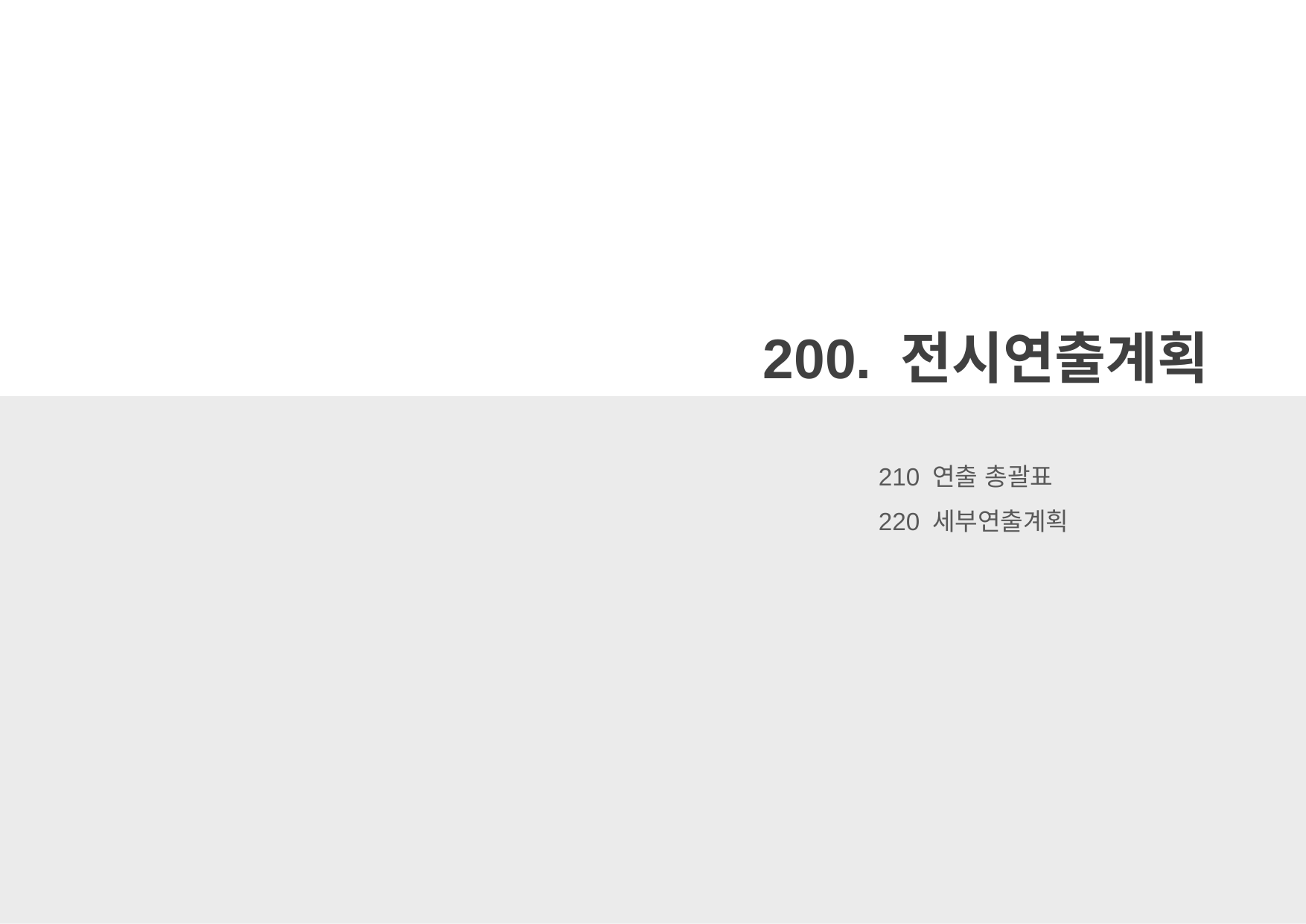

200. 전시연출계획

210 연출 총괄표
220 세부연출계획